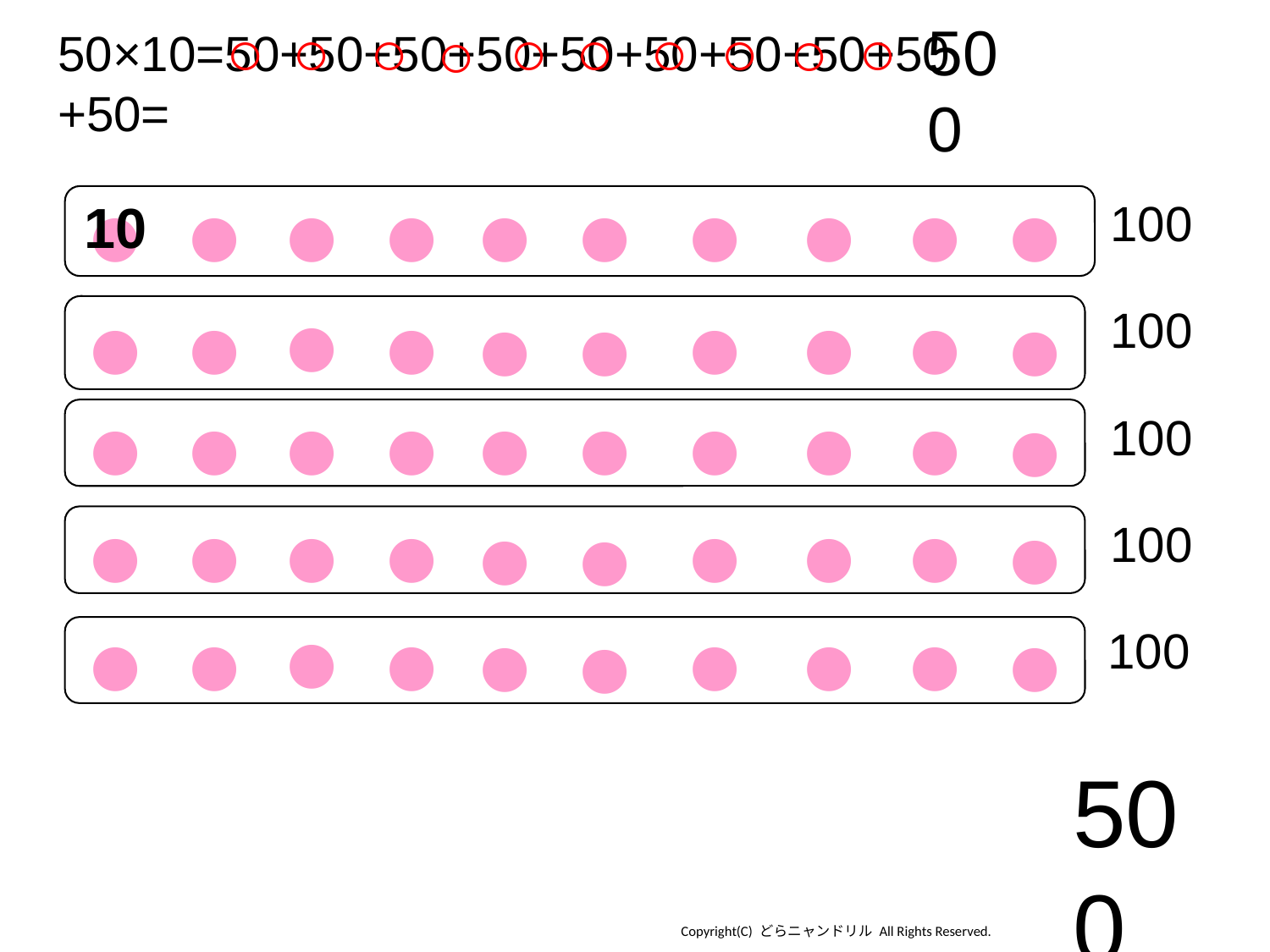

○
○
○
○
○
○
○
500

○
○
○
50×10=50+50+50+50+50+50+50+50+50+50=

●
●
●
●
●
●
●
●
●
●
10

100

●
●
●
●
●
●
●
●
●
●
100

●
●
●
●
●
●
●
●
●
●

100

●
●
●
●
●
●
●
●
●
●

100

●
●
●
●
●
●
●
●
●
●
100

500

Copyright(C) どらニャンドリル All Rights Reserved.